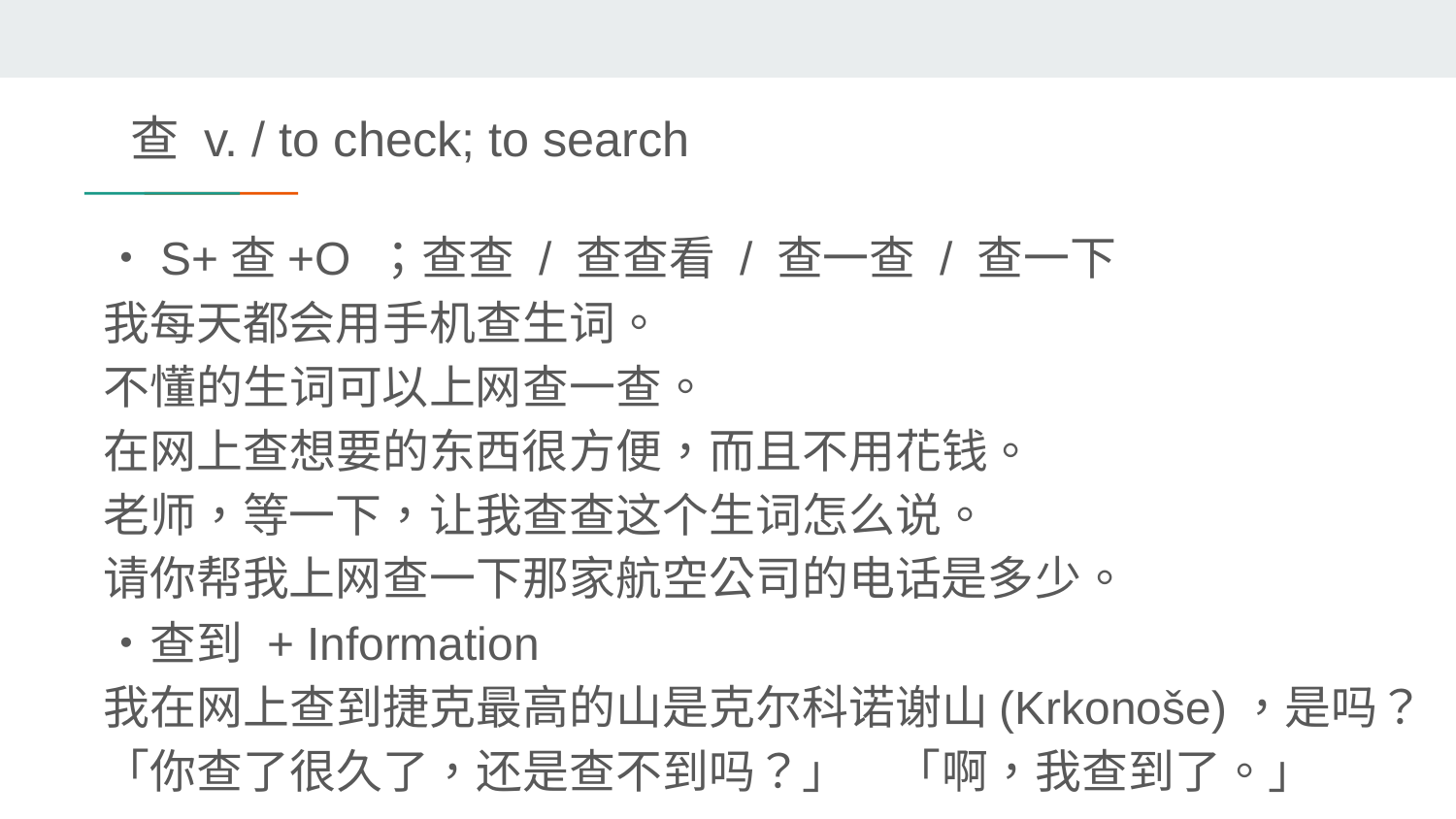

# 查 v. / to check; to search

・S+查+O ；查查 / 查查看 / 查一查 / 查一下
我每天都会用手机查生词。
不懂的生词可以上网查一查。
在网上查想要的东西很方便，而且不用花钱。
老师，等一下，让我查查这个生词怎么说。
请你帮我上网查一下那家航空公司的电话是多少。
・查到 + Information
我在网上查到捷克最高的山是克尔科诺谢山(Krkonoše)，是吗？
「你查了很久了，还是查不到吗？」　「啊，我查到了。」